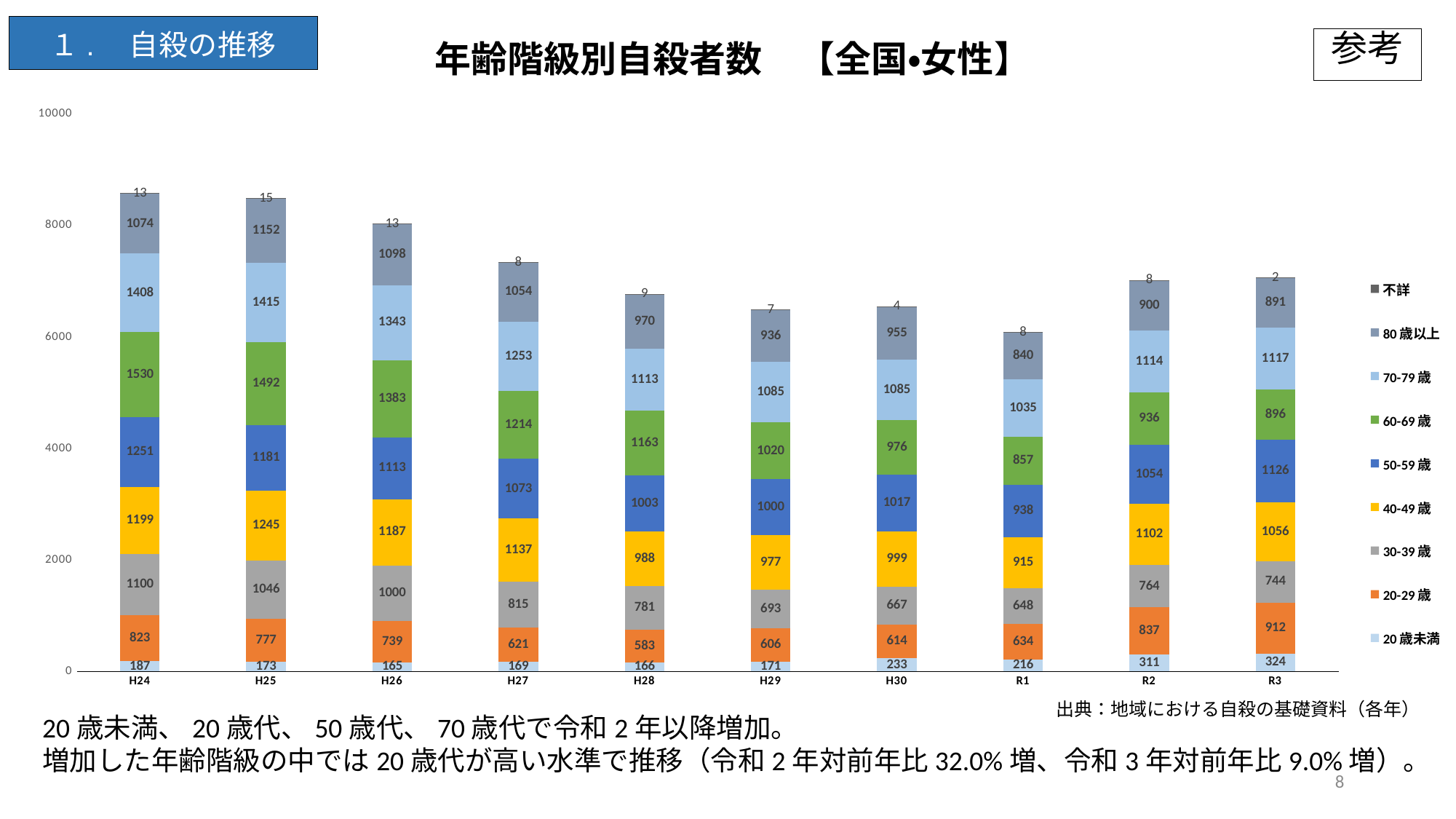

### Chart: 年齢階級別自殺者数　【全国・女性】

| Category | 20歳未満 | 20-29歳 | 30-39歳 | 40-49歳 | 50-59歳 | 60-69歳 | 70-79歳 | 80歳以上 | 不詳 |
|---|---|---|---|---|---|---|---|---|---|
| H24 | 187.0 | 823.0 | 1100.0 | 1199.0 | 1251.0 | 1530.0 | 1408.0 | 1074.0 | 13.0 |
| H25 | 173.0 | 777.0 | 1046.0 | 1245.0 | 1181.0 | 1492.0 | 1415.0 | 1152.0 | 15.0 |
| H26 | 165.0 | 739.0 | 1000.0 | 1187.0 | 1113.0 | 1383.0 | 1343.0 | 1098.0 | 13.0 |
| H27 | 169.0 | 621.0 | 815.0 | 1137.0 | 1073.0 | 1214.0 | 1253.0 | 1054.0 | 8.0 |
| H28 | 166.0 | 583.0 | 781.0 | 988.0 | 1003.0 | 1163.0 | 1113.0 | 970.0 | 9.0 |
| H29 | 171.0 | 606.0 | 693.0 | 977.0 | 1000.0 | 1020.0 | 1085.0 | 936.0 | 7.0 |
| H30 | 233.0 | 614.0 | 667.0 | 999.0 | 1017.0 | 976.0 | 1085.0 | 955.0 | 4.0 |
| R1 | 216.0 | 634.0 | 648.0 | 915.0 | 938.0 | 857.0 | 1035.0 | 840.0 | 8.0 |
| R2 | 311.0 | 837.0 | 764.0 | 1102.0 | 1054.0 | 936.0 | 1114.0 | 900.0 | 8.0 |
| R3 | 324.0 | 912.0 | 744.0 | 1056.0 | 1126.0 | 896.0 | 1117.0 | 891.0 | 2.0 |
出典：地域における自殺の基礎資料（各年）
20歳未満、20歳代、50歳代、70歳代で令和2年以降増加。
増加した年齢階級の中では20歳代が高い水準で推移（令和2年対前年比32.0%増、令和3年対前年比9.0%増）。
8